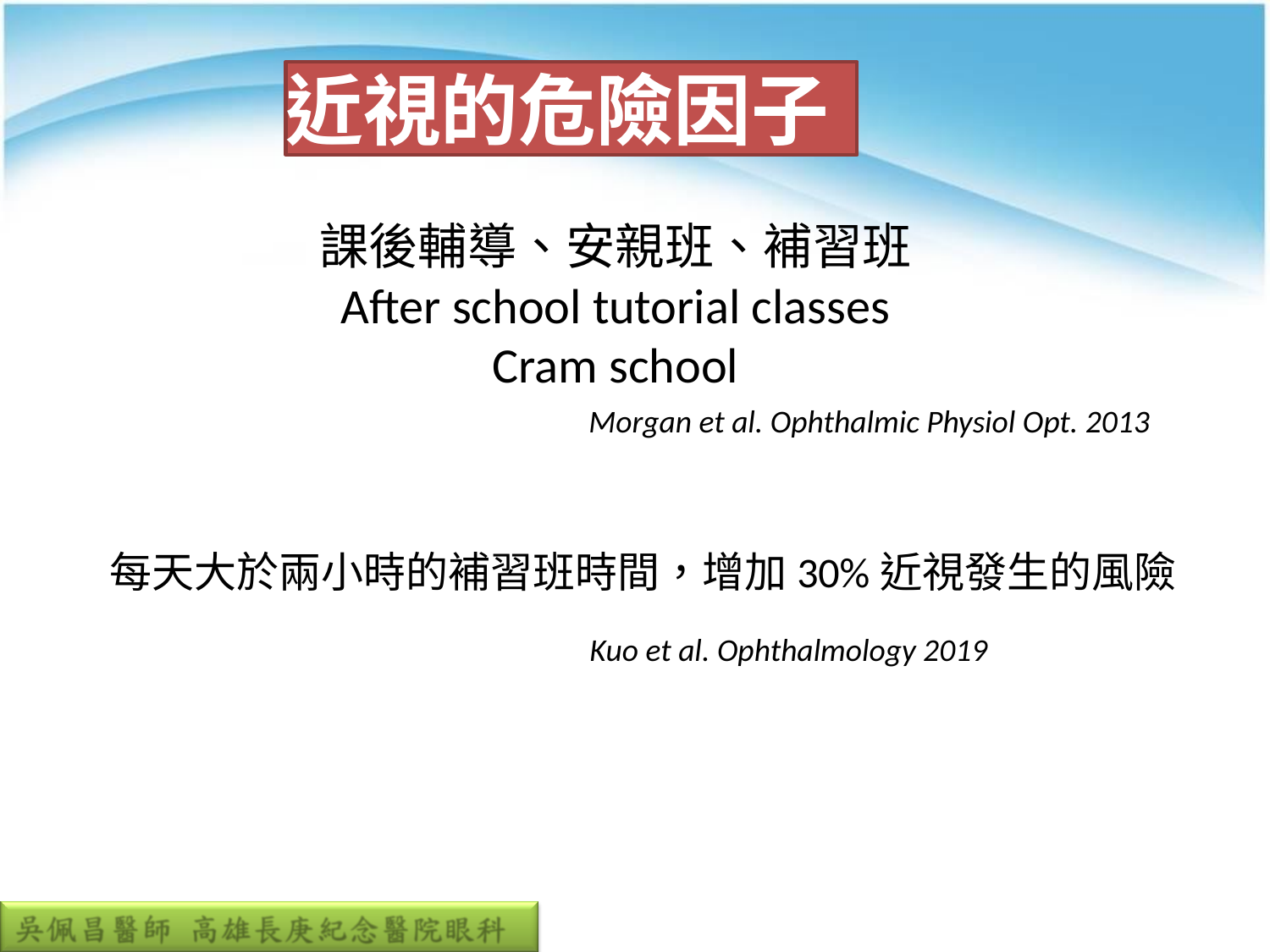

#
近視的危險因子
課後輔導、安親班、補習班
After school tutorial classes
Cram school
Morgan et al. Ophthalmic Physiol Opt. 2013
每天大於兩小時的補習班時間，增加30%近視發生的風險
Kuo et al. Ophthalmology 2019